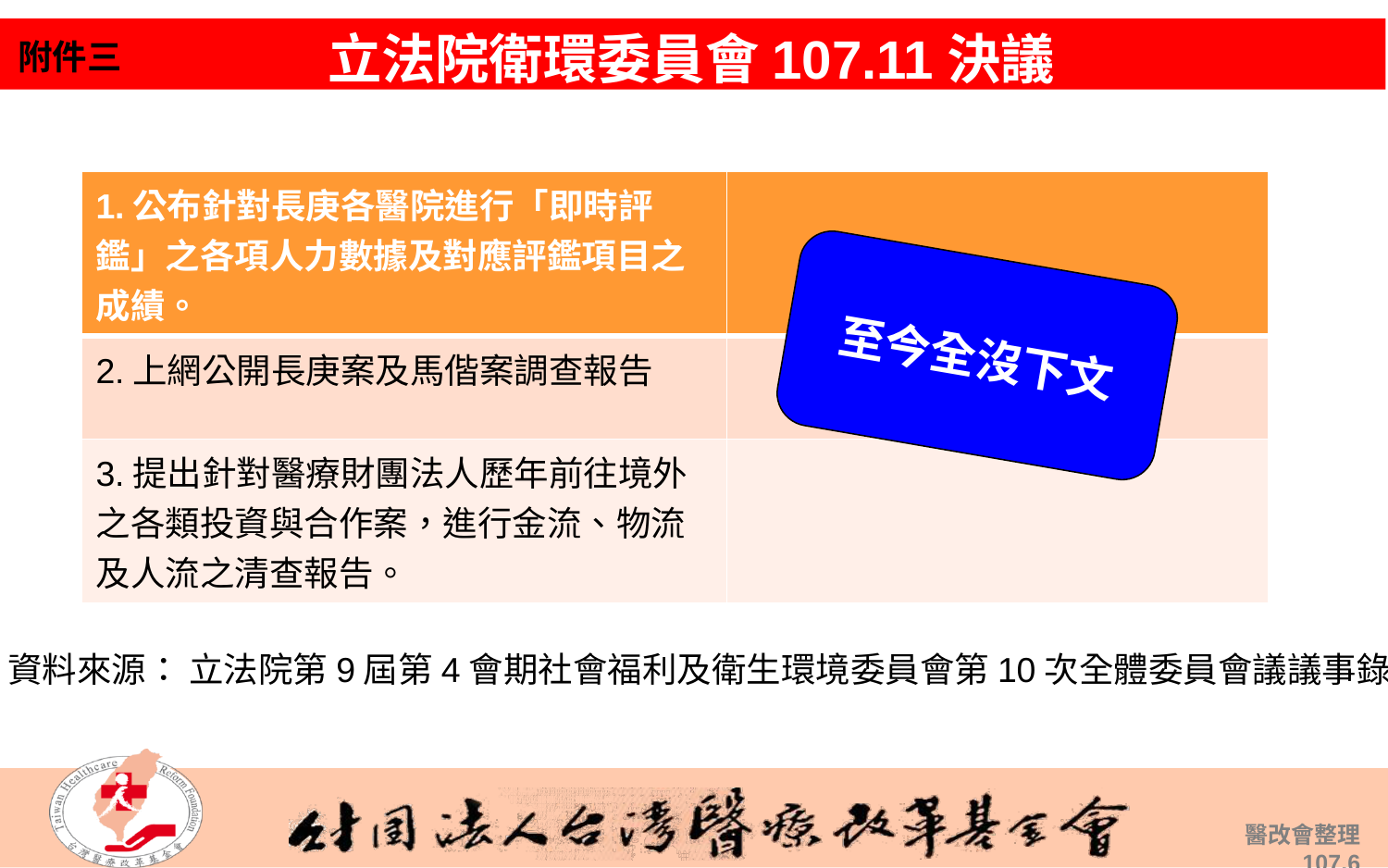

立法院衛環委員會107.11決議
附件三
| 1.公布針對長庚各醫院進行「即時評鑑」之各項人力數據及對應評鑑項目之成績。 |  |
| --- | --- |
| 2.上網公開長庚案及馬偕案調查報告 |  |
| 3.提出針對醫療財團法人歷年前往境外之各類投資與合作案，進行金流、物流及人流之清查報告。 |  |

至今全沒下文

資料來源： 立法院第9屆第4會期社會福利及衛生環境委員會第10次全體委員會議議事錄
醫改會整理 107.6